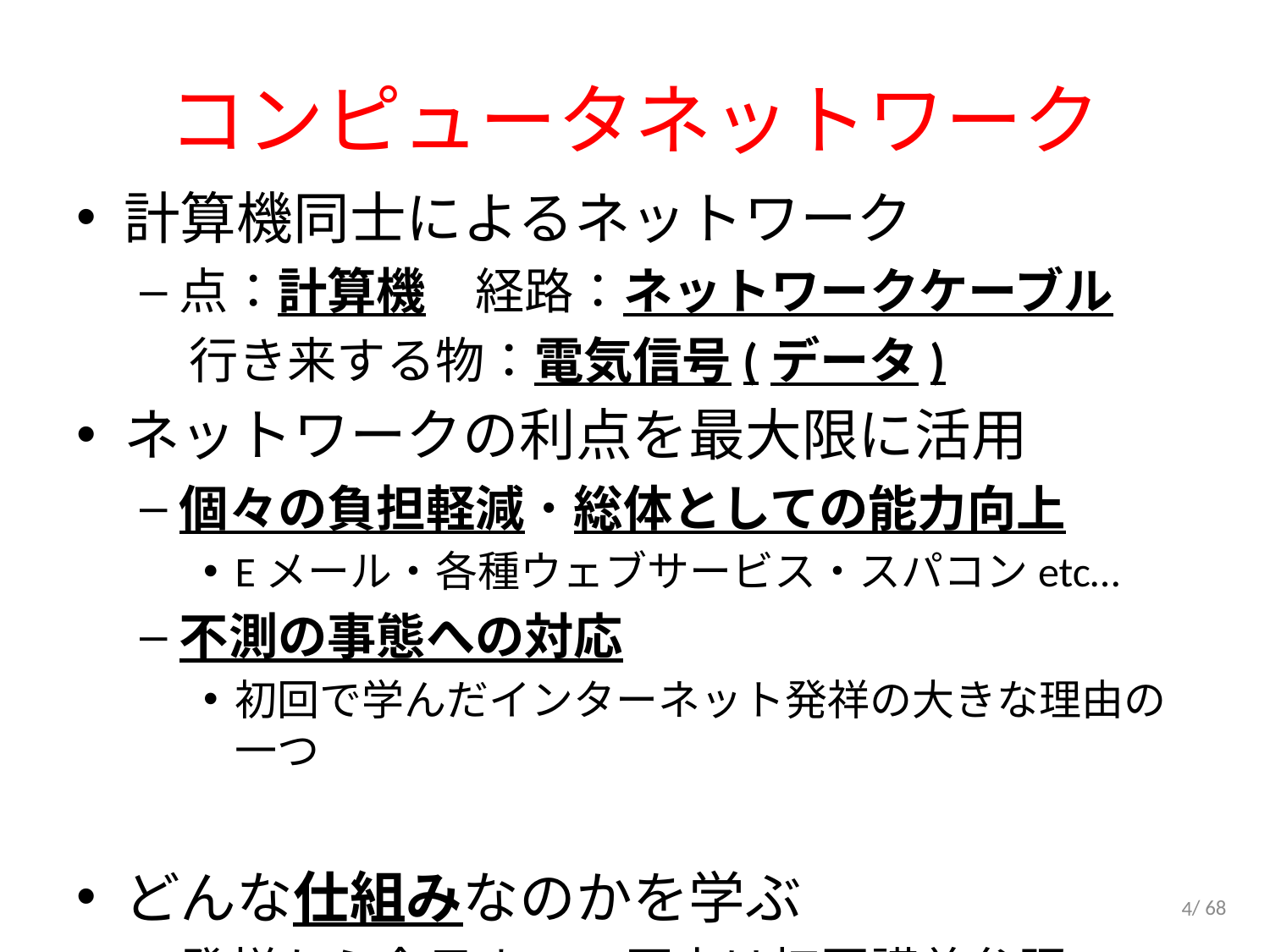

# コンピュータネットワーク
計算機同士によるネットワーク
点：計算機　経路：ネットワークケーブル
　行き来する物：電気信号(データ)
ネットワークの利点を最大限に活用
個々の負担軽減・総体としての能力向上
Eメール・各種ウェブサービス・スパコンetc…
不測の事態への対応
初回で学んだインターネット発祥の大きな理由の一つ

どんな仕組みなのかを学ぶ
発祥から今日までの歴史は初回講義参照
4